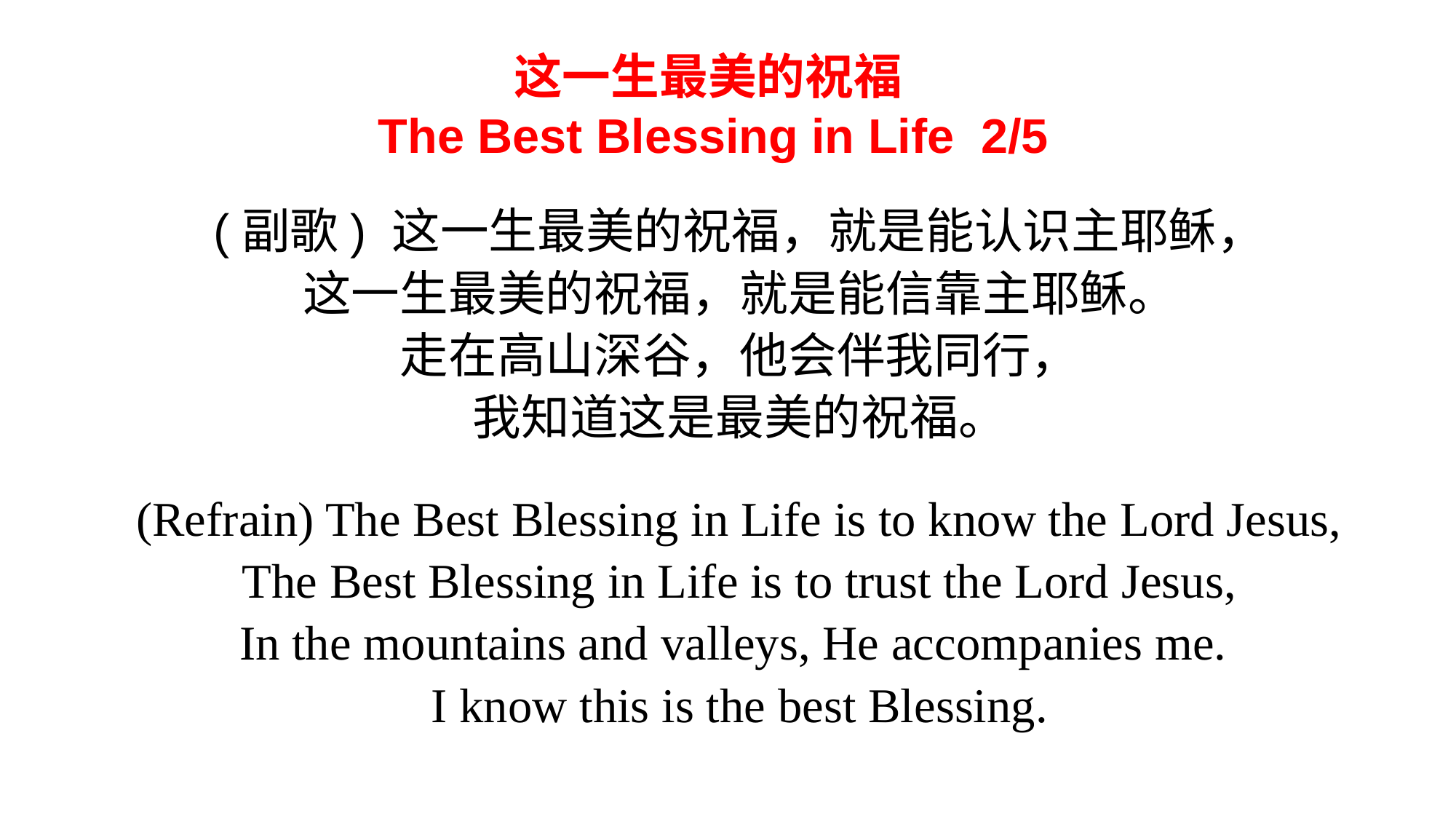

这一生最美的祝福
The Best Blessing in Life  2/5
(副歌) 这一生最美的祝福，就是能认识主耶稣，
这一生最美的祝福，就是能信靠主耶稣。
走在高山深谷，他会伴我同行，
我知道这是最美的祝福。

(Refrain) The Best Blessing in Life is to know the Lord Jesus,
The Best Blessing in Life is to trust the Lord Jesus,
In the mountains and valleys, He accompanies me.
I know this is the best Blessing.